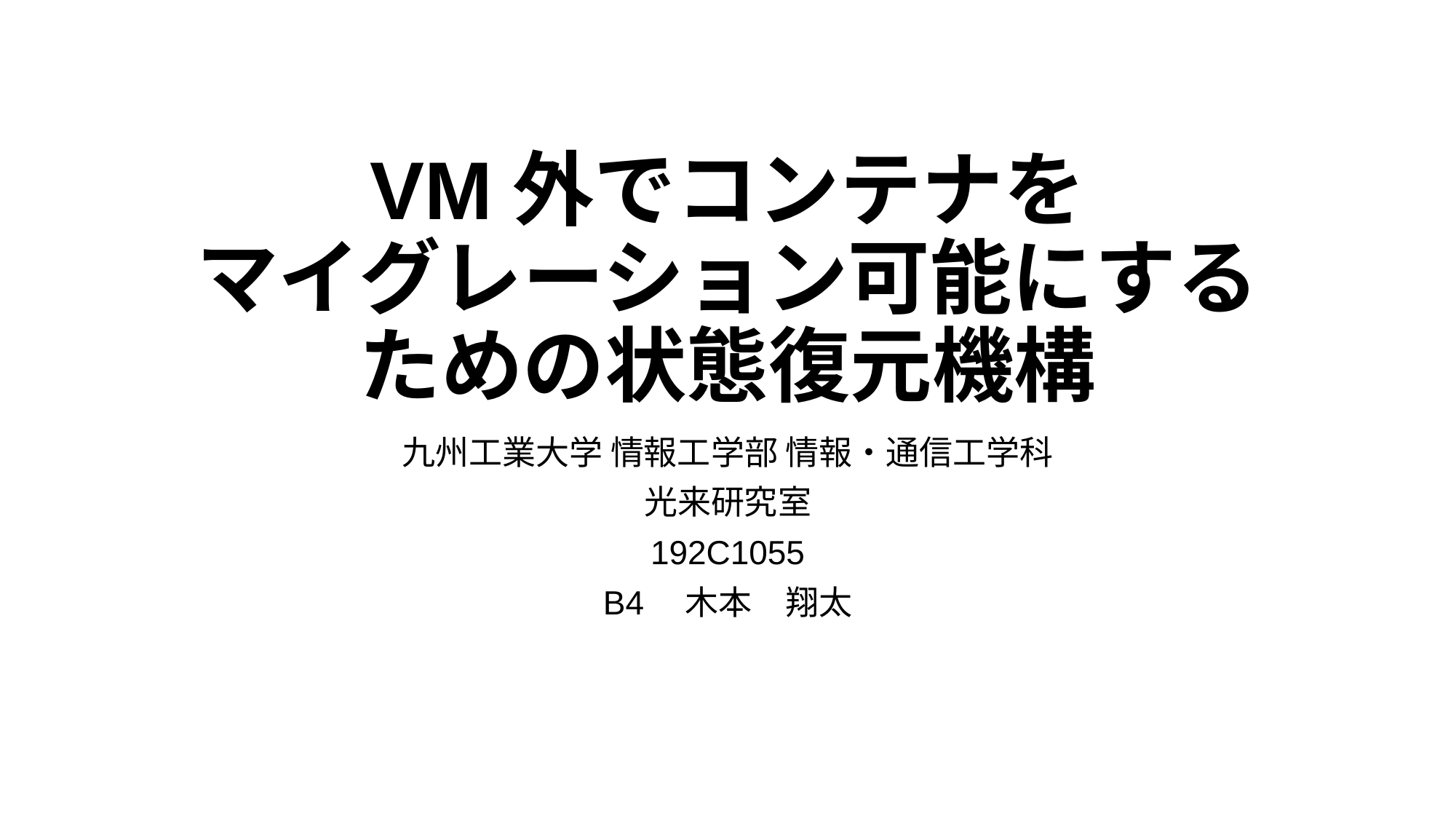

# VM外でコンテナを マイグレーション可能にするための状態復元機構
九州工業大学 情報工学部 情報・通信工学科
光来研究室
192C1055
B4　木本　翔太